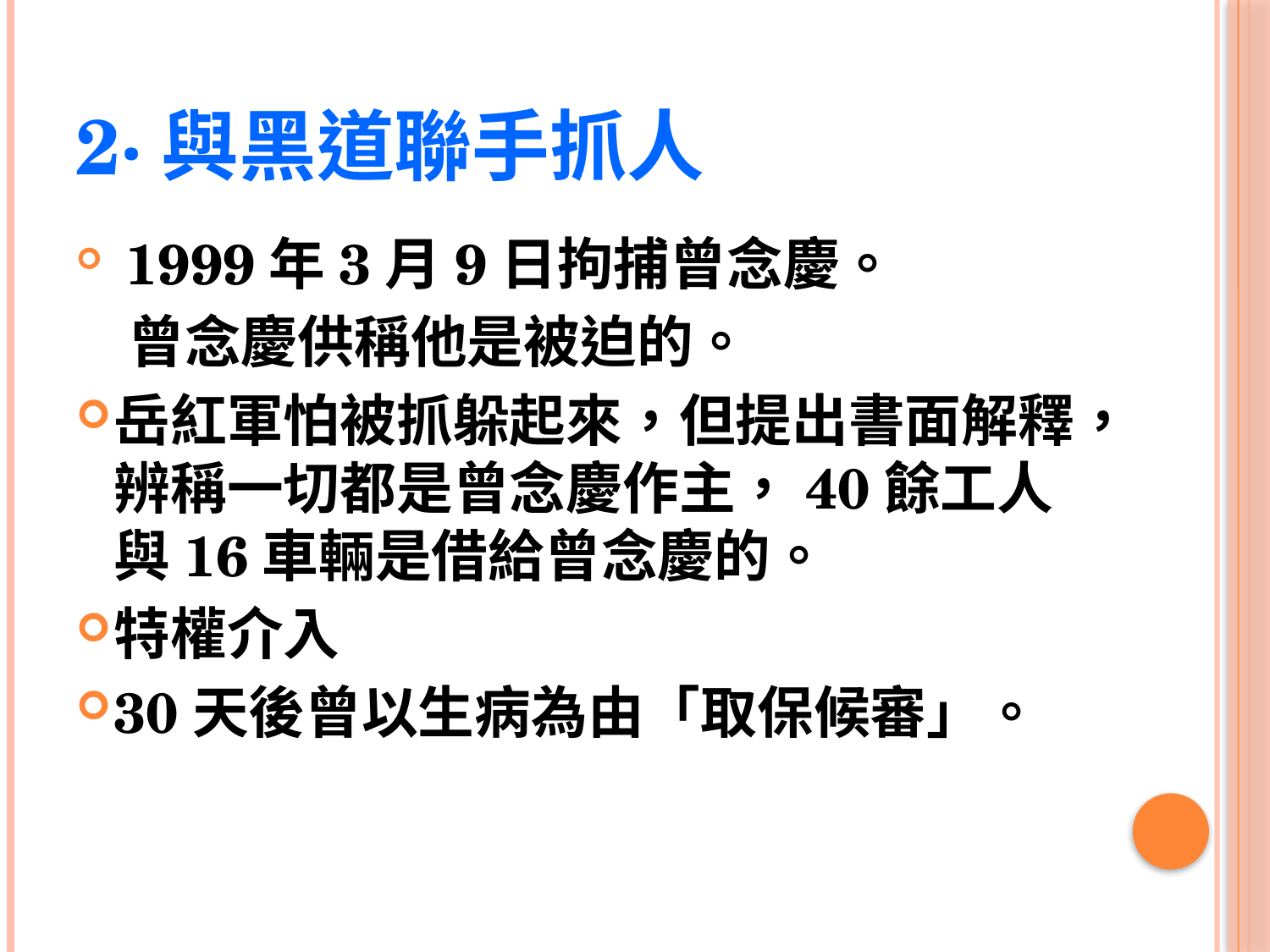

# 2‧與黑道聯手抓人
 1999年3月9日拘捕曾念慶。
   曾念慶供稱他是被迫的。
岳紅軍怕被抓躲起來，但提出書面解釋，辨稱一切都是曾念慶作主，40餘工人與16車輛是借給曾念慶的。
特權介入
30天後曾以生病為由「取保候審」。